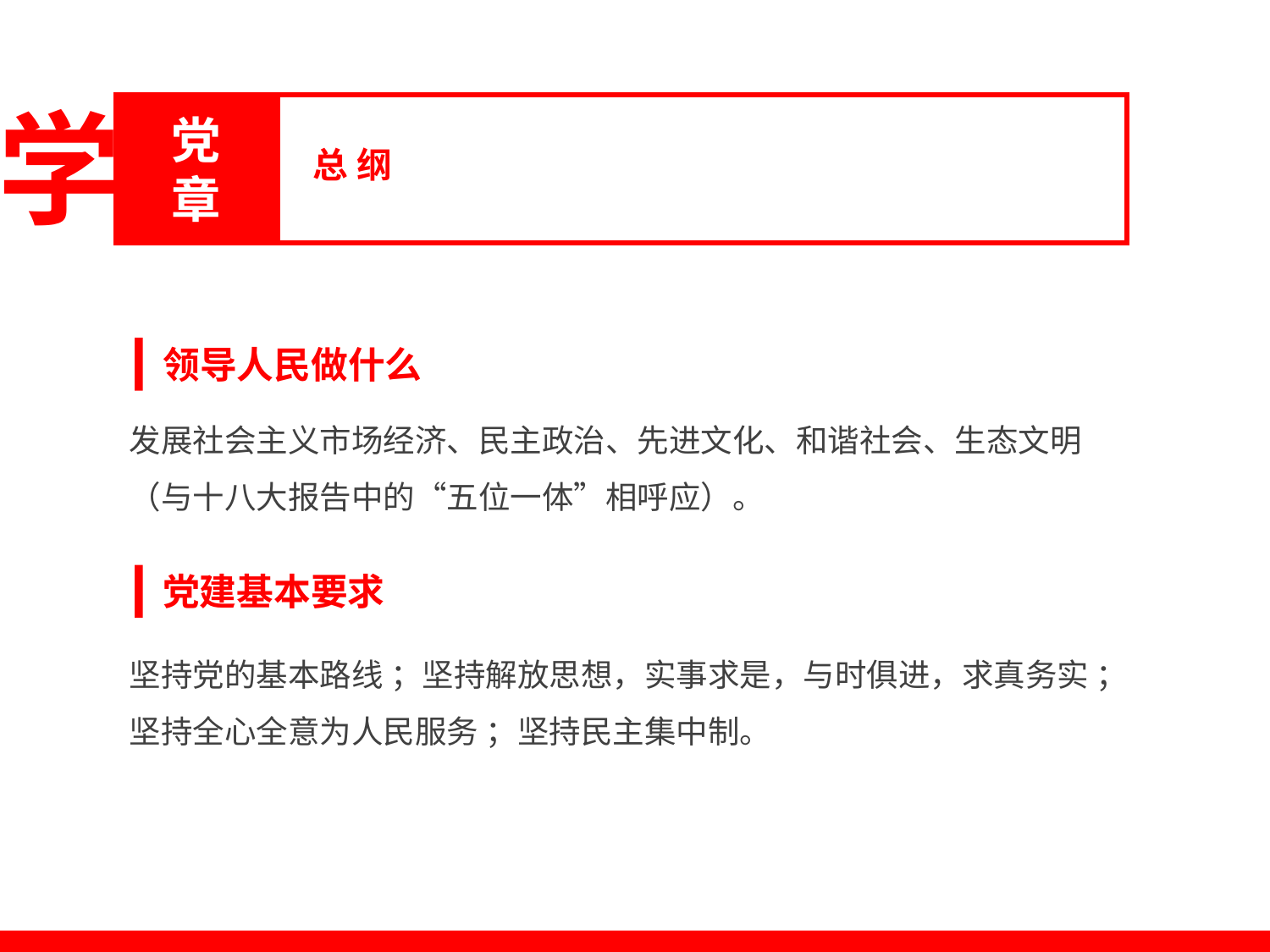

学

党章
党章
总 纲

领导人民做什么

发展社会主义市场经济、民主政治、先进文化、和谐社会、生态文明（与十八大报告中的“五位一体”相呼应）。
党建基本要求

坚持党的基本路线 ；坚持解放思想，实事求是，与时俱进，求真务实 ；坚持全心全意为人民服务 ；坚持民主集中制。